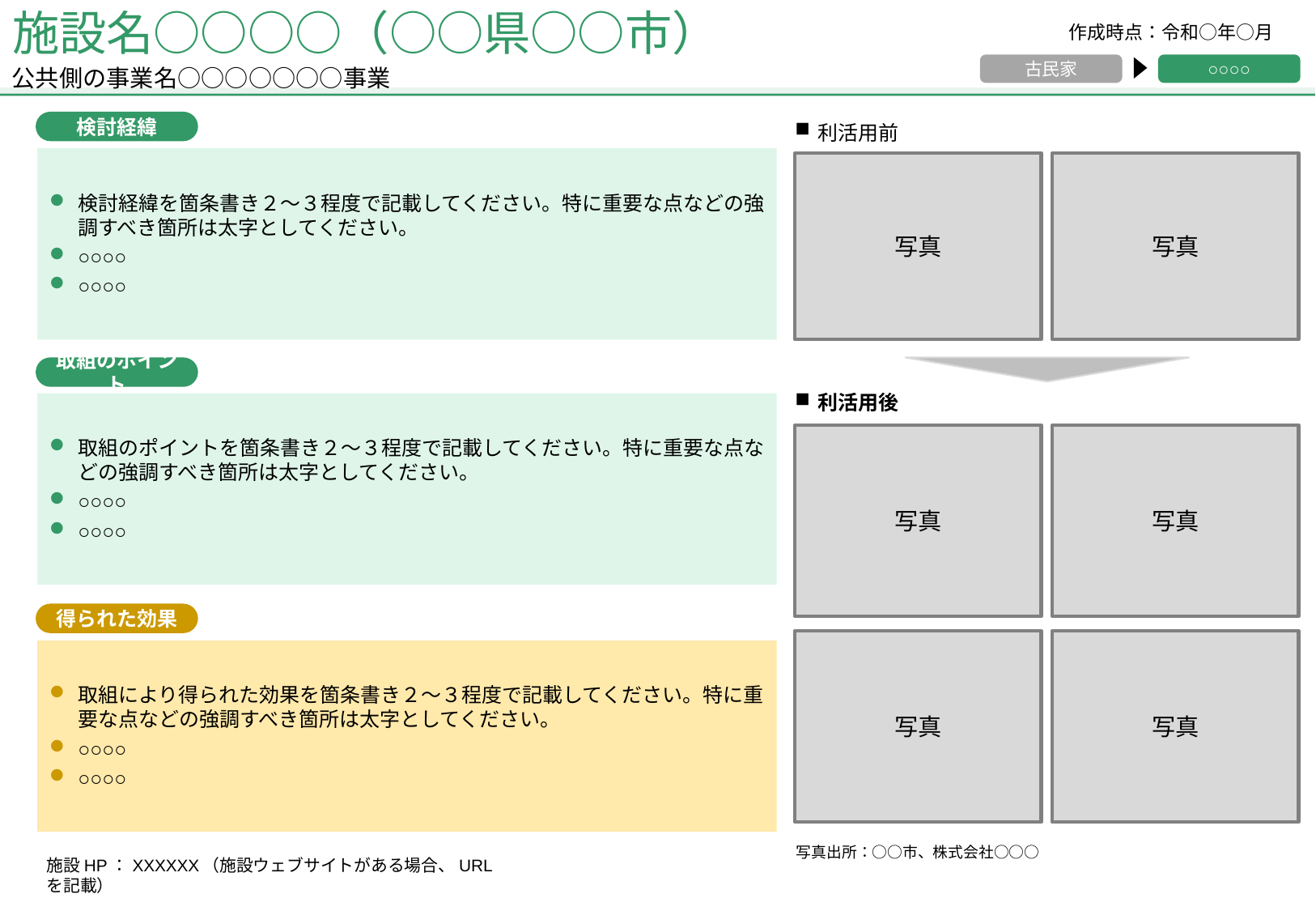

# 施設名○○○○（○○県○○市）
作成時点：令和○年○月
古民家
○○○○
公共側の事業名○○○○○○○事業

検討経緯
利活用前
検討経緯を箇条書き２～３程度で記載してください。特に重要な点などの強調すべき箇所は太字としてください。
○○○○
○○○○
写真
写真
データ容量の都合等でメール送付が困難な場合は、事務局へご相談ください

取組のポイント
利活用後
取組のポイントを箇条書き２～３程度で記載してください。特に重要な点などの強調すべき箇所は太字としてください。
○○○○
○○○○
写真
写真
得られた効果
写真
写真
取組により得られた効果を箇条書き２～３程度で記載してください。特に重要な点などの強調すべき箇所は太字としてください。
○○○○
○○○○
写真出所：○○市、株式会社○○○
施設HP：XXXXXX（施設ウェブサイトがある場合、URLを記載）